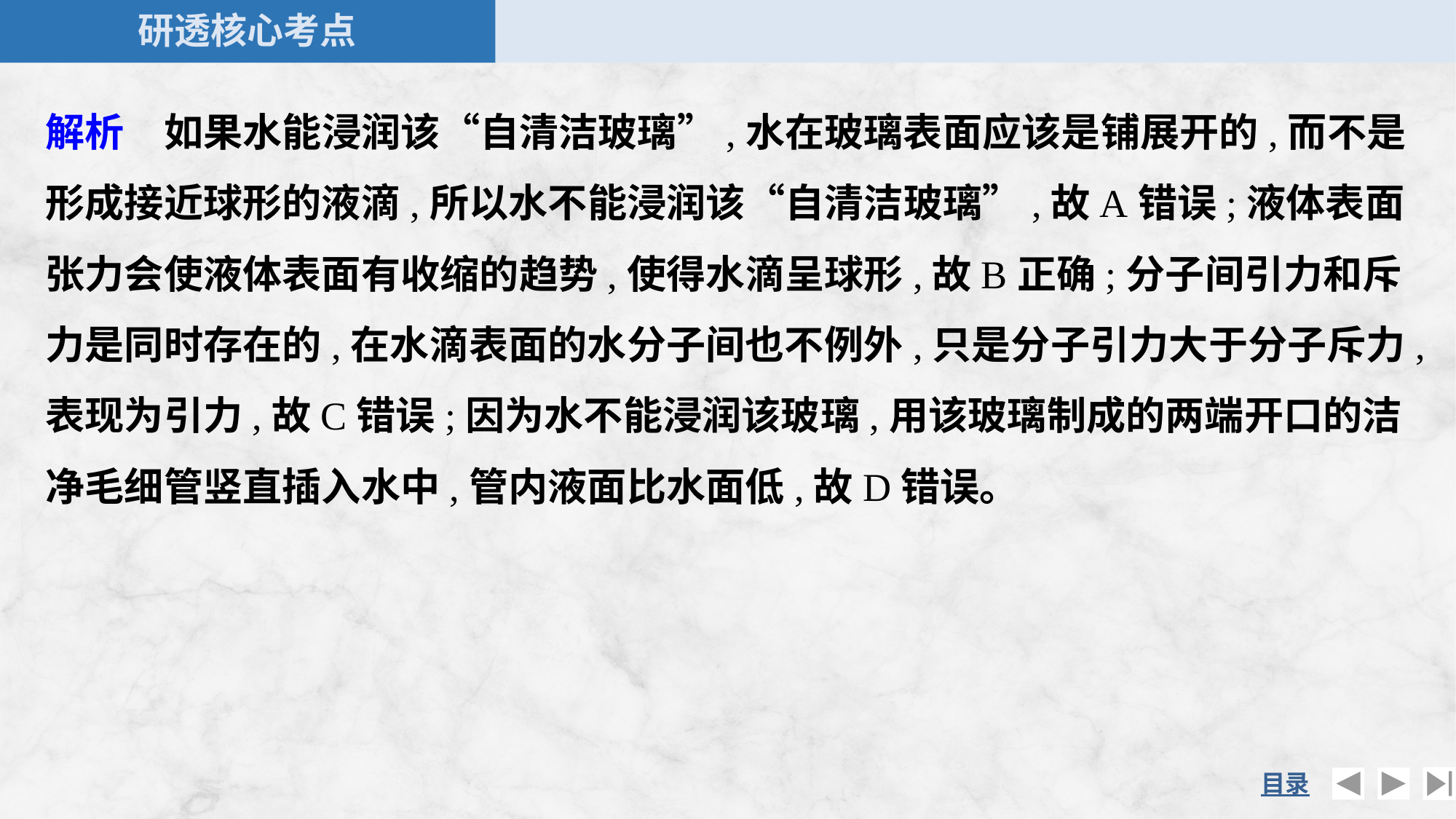

解析　如果水能浸润该“自清洁玻璃”,水在玻璃表面应该是铺展开的,而不是形成接近球形的液滴,所以水不能浸润该“自清洁玻璃”,故A错误;液体表面张力会使液体表面有收缩的趋势,使得水滴呈球形,故B正确;分子间引力和斥力是同时存在的,在水滴表面的水分子间也不例外,只是分子引力大于分子斥力,表现为引力,故C错误;因为水不能浸润该玻璃,用该玻璃制成的两端开口的洁净毛细管竖直插入水中,管内液面比水面低,故D错误。